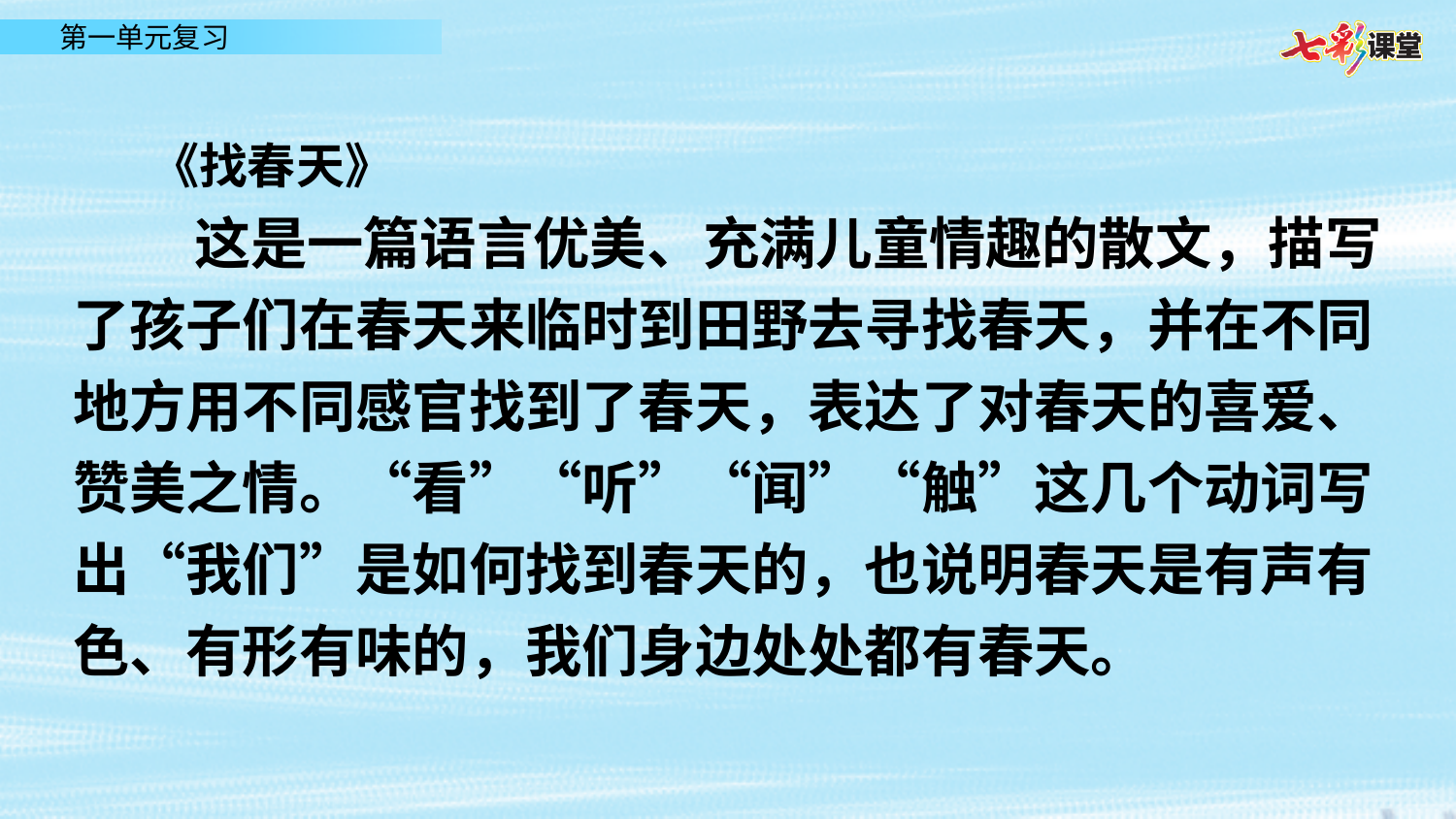

《找春天》
          这是一篇语言优美、充满儿童情趣的散文，描写了孩子们在春天来临时到田野去寻找春天，并在不同地方用不同感官找到了春天，表达了对春天的喜爱、赞美之情。“看”“听”“闻”“触”这几个动词写出“我们”是如何找到春天的，也说明春天是有声有色、有形有味的，我们身边处处都有春天。